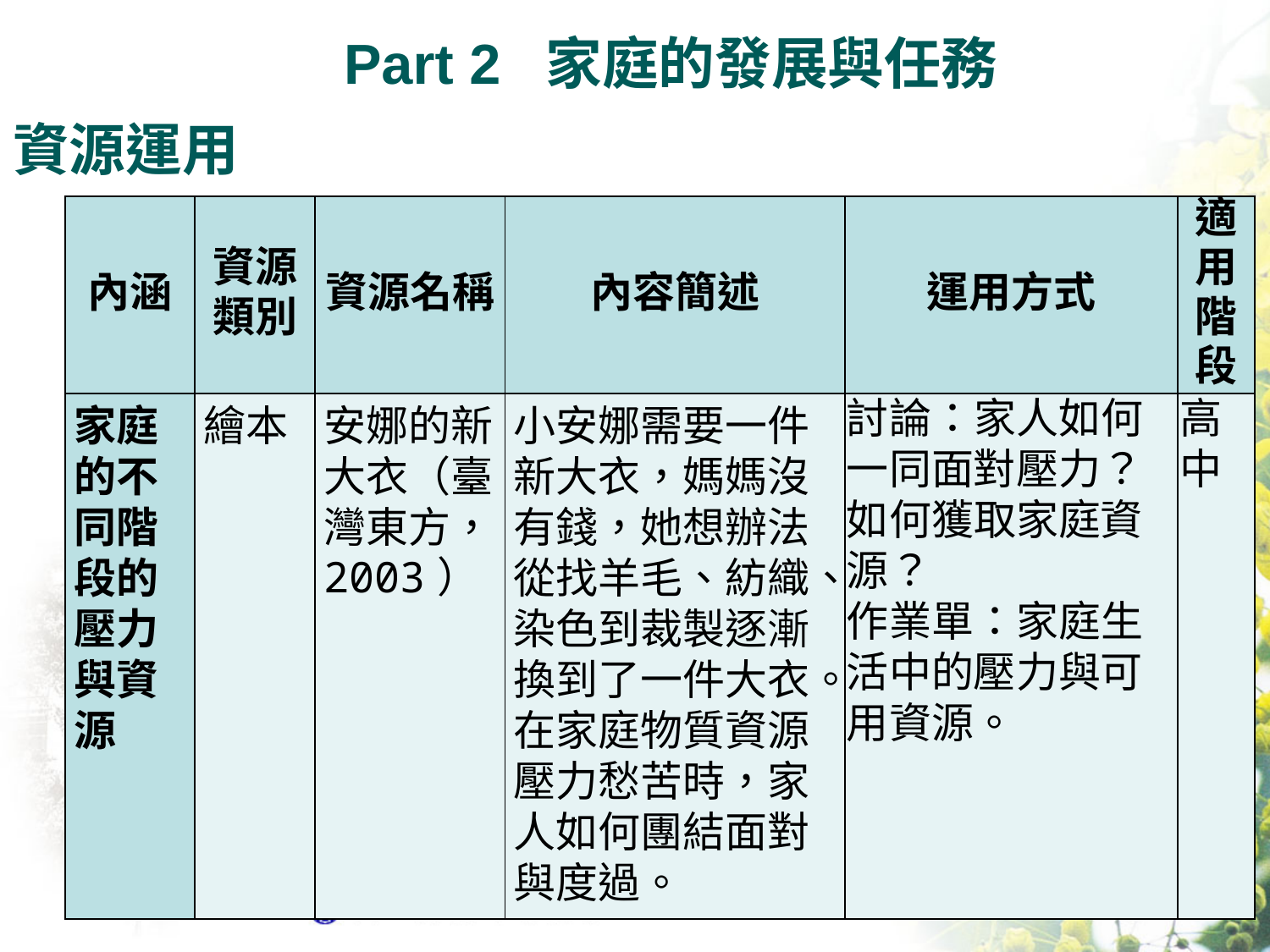

Part 2  家庭的發展與任務
資源運用
| 內涵 | 資源類別 | 資源名稱 | 內容簡述 | 運用方式 | 適用階段 |
| --- | --- | --- | --- | --- | --- |
| 家庭的不同階段的壓力與資源 | 繪本 | 安娜的新大衣（臺灣東方，2003） | 小安娜需要一件新大衣，媽媽沒有錢，她想辦法從找羊毛、紡織、染色到裁製逐漸換到了一件大衣。在家庭物質資源壓力愁苦時，家人如何團結面對與度過。 | 討論：家人如何一同面對壓力？如何獲取家庭資源？ 作業單：家庭生活中的壓力與可用資源。 | 高中 |